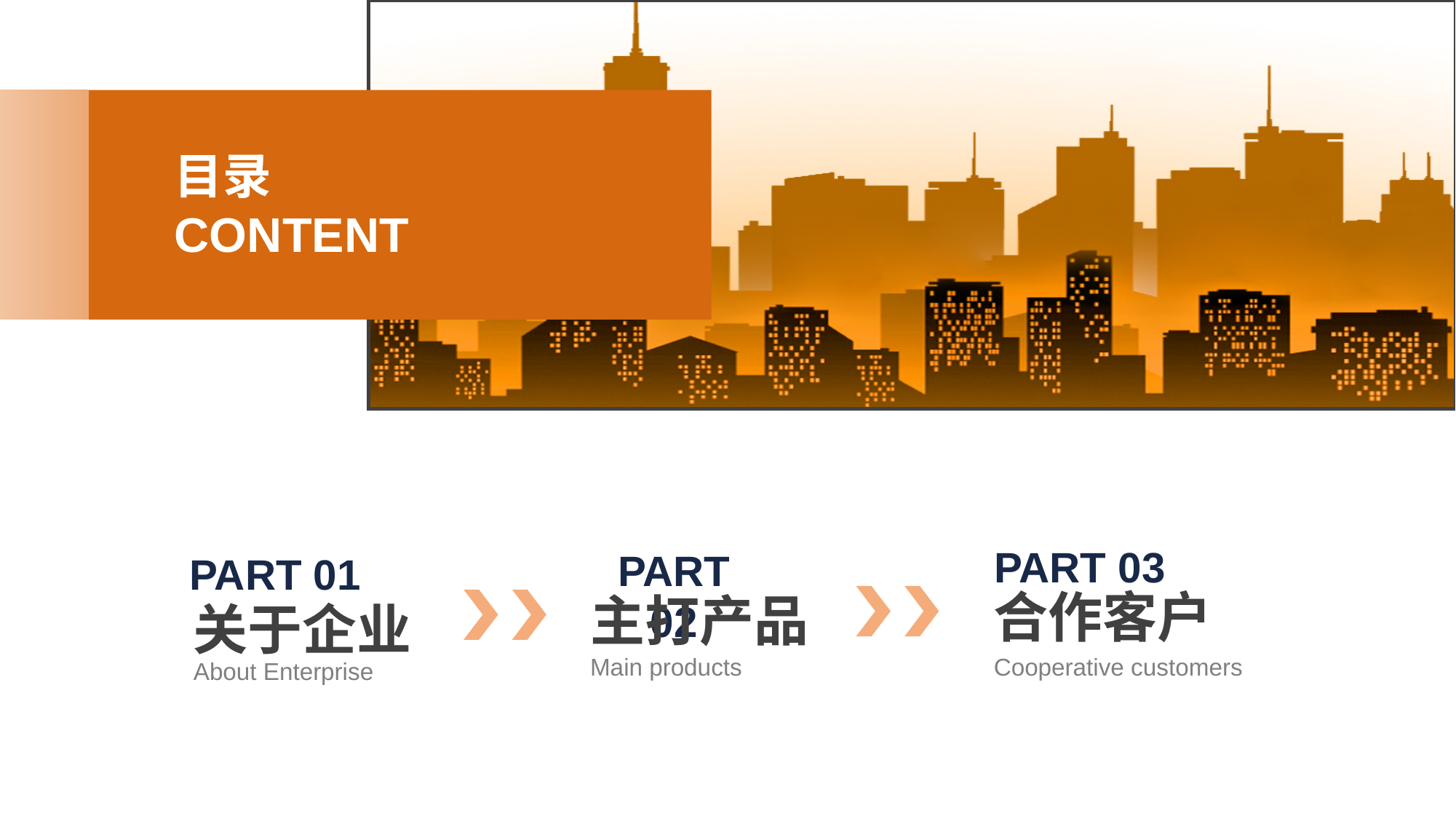

目录
CONTENT
PART 03
合作客户
Cooperative customers
PART 02
主打产品
Main products
PART 01
关于企业
About Enterprise